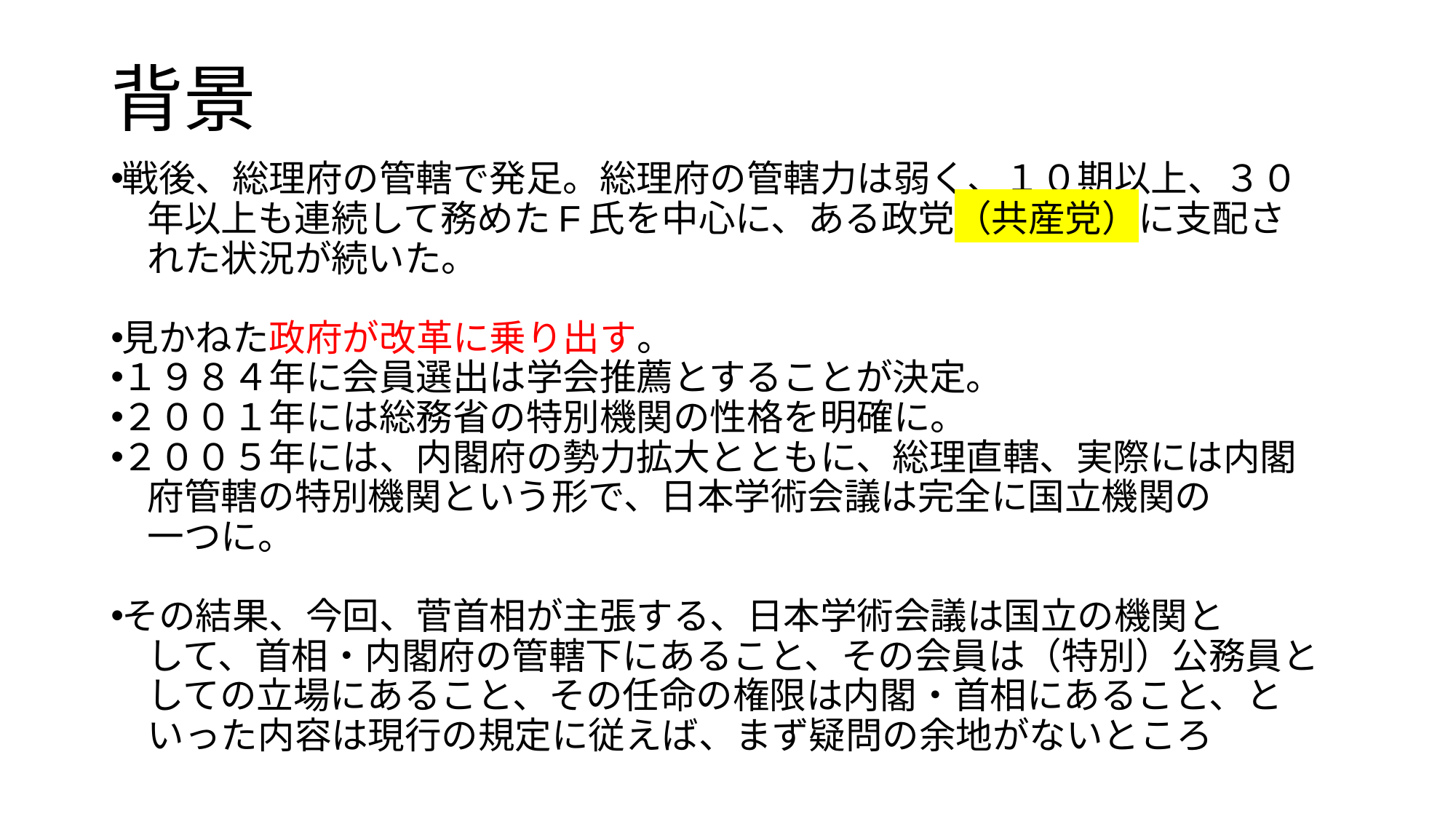

# 背景
戦後、総理府の管轄で発足。総理府の管轄力は弱く、１０期以上、３０
　年以上も連続して務めたF氏を中心に、ある政党（共産党）に支配さ
　れた状況が続いた。

見かねた政府が改革に乗り出す。
１９８４年に会員選出は学会推薦とすることが決定。
２００１年には総務省の特別機関の性格を明確に。
２００５年には、内閣府の勢力拡大とともに、総理直轄、実際には内閣
　府管轄の特別機関という形で、日本学術会議は完全に国立機関の
　一つに。

その結果、今回、菅首相が主張する、日本学術会議は国立の機関と
　して、首相・内閣府の管轄下にあること、その会員は（特別）公務員と
　しての立場にあること、その任命の権限は内閣・首相にあること、と
　いった内容は現行の規定に従えば、まず疑問の余地がないところ